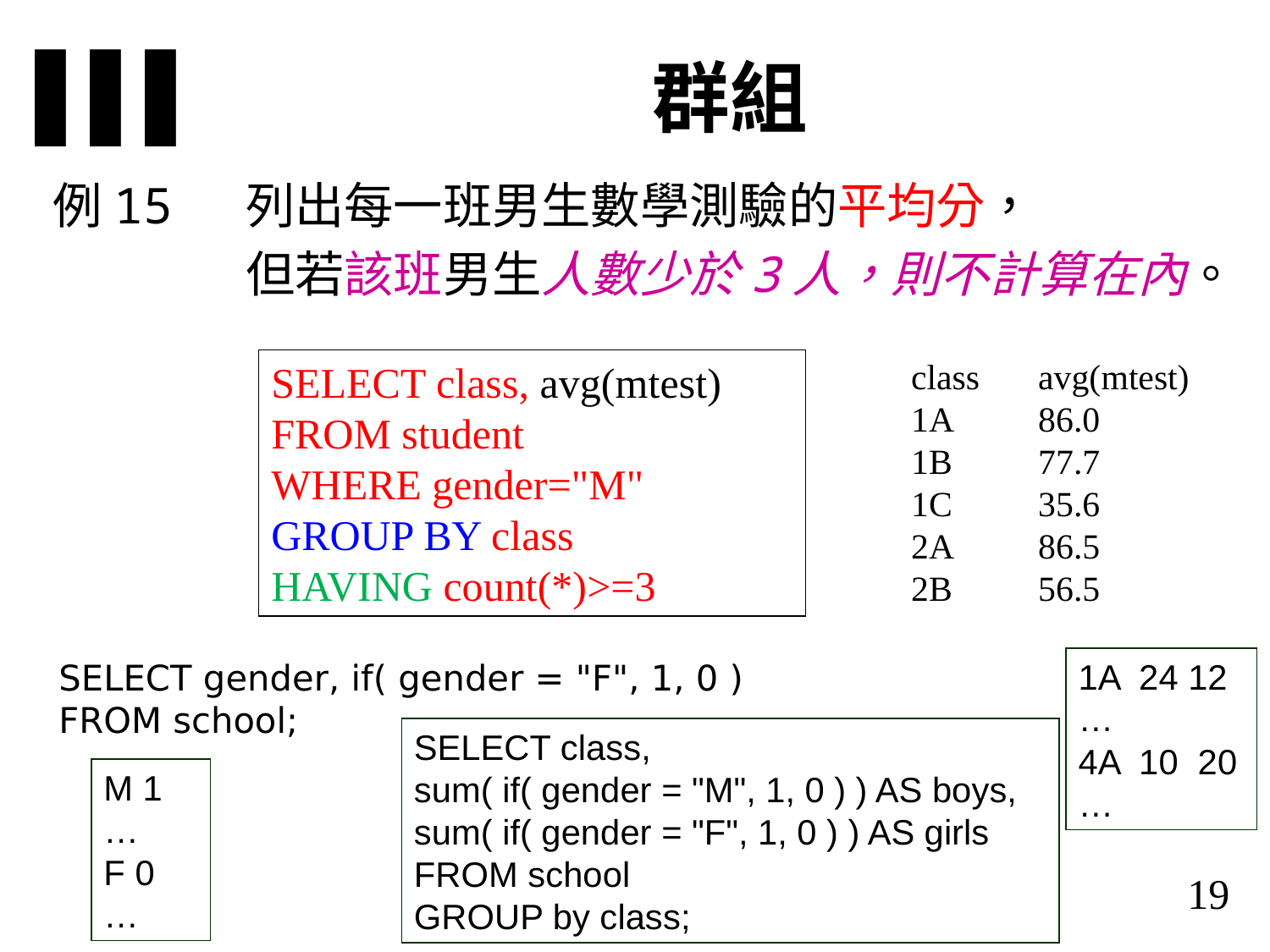

III
群組
例15	列出每一班男生數學測驗的平均分，
		但若該班男生人數少於3人，則不計算在內。
SELECT class, avg(mtest)
FROM student
WHERE gender="M"
GROUP BY class
HAVING count(*)>=3
class	avg(mtest)
1A	86.0
1B	77.7
1C	35.6
2A	86.5
2B	56.5
1A  24 12
…
4A  10  20
…
SELECT gender, if( gender = "F", 1, 0 )
FROM school;
SELECT class,
sum( if( gender = "M", 1, 0 ) ) AS boys,
sum( if( gender = "F", 1, 0 ) ) AS girls
FROM school
GROUP by class;
M 1
…
F 0
…
19